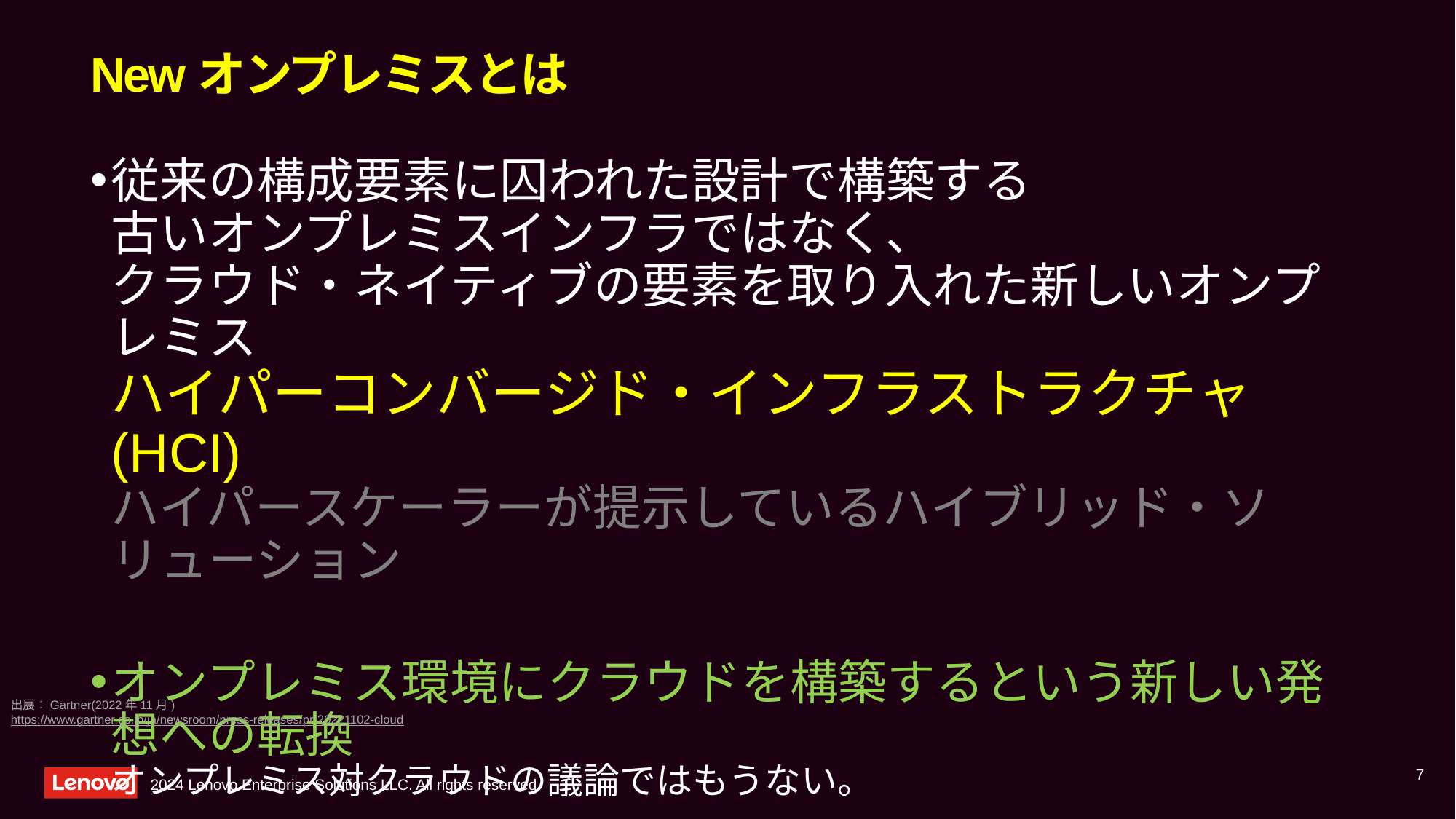

# Newオンプレミスとは
従来の構成要素に囚われた設計で構築する
古いオンプレミスインフラではなく、
クラウド・ネイティブの要素を取り入れた新しいオンプレミス
ハイパーコンバージド・インフラストラクチャ (HCI)
ハイパースケーラーが提示しているハイブリッド・ソリューション

オンプレミス環境にクラウドを構築するという新しい発想への転換
オンプレミス対クラウドの議論ではもうない。

出展：Gartner(2022年11月)
https://www.gartner.co.jp/ja/newsroom/press-releases/pr-20221102-cloud
7